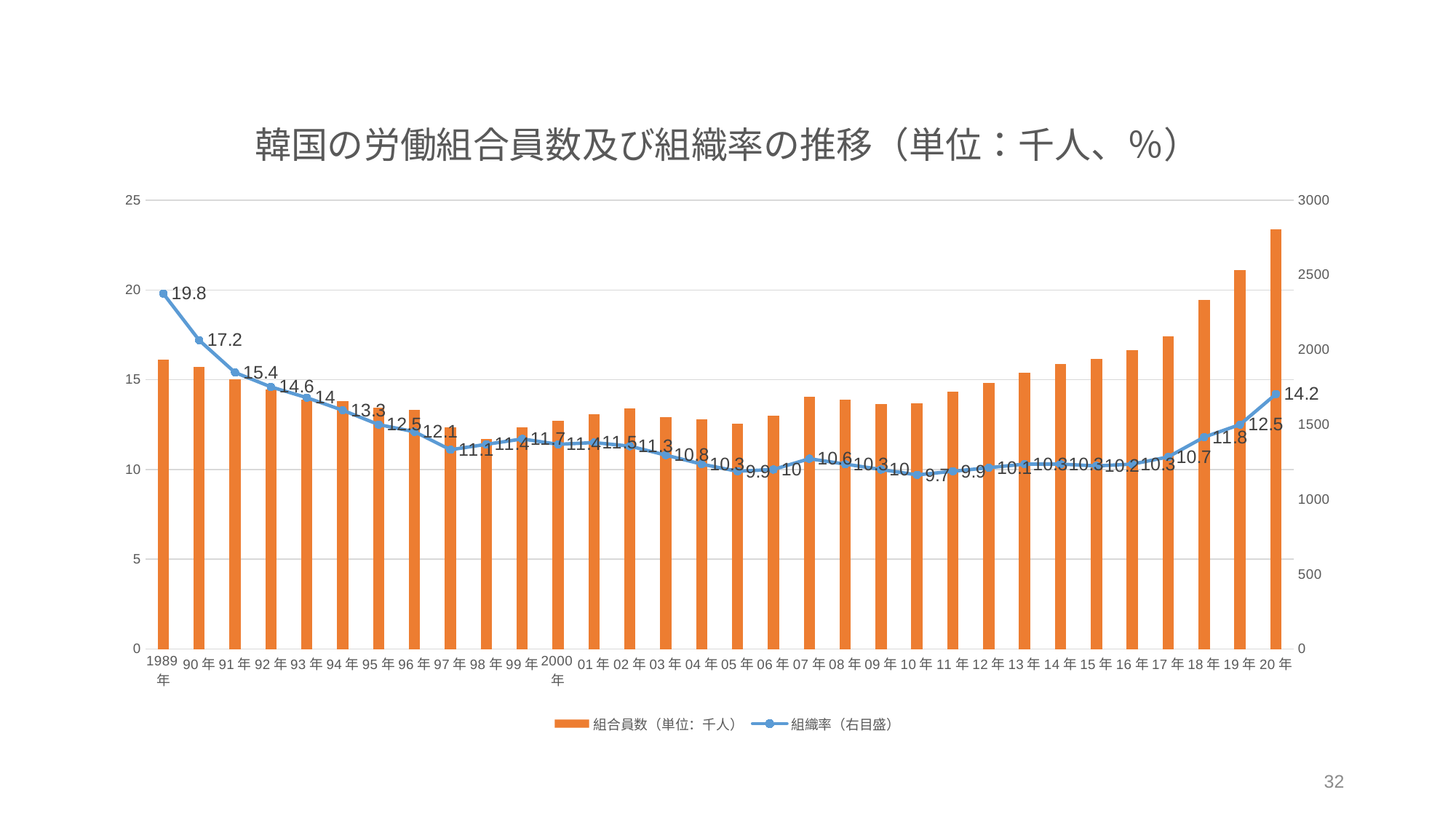

#

### Chart: 韓国の労働組合員数及び組織率の推移（単位：千人、％）

| Category | 組合員数（単位：千人） | 組織率（右目盛） |
|---|---|---|
| 1989年 | 1932.0 | 19.8 |
| 90年 | 1887.0 | 17.2 |
| 91年 | 1803.0 | 15.4 |
| 92年 | 1735.0 | 14.6 |
| 93年 | 1667.0 | 14.0 |
| 94年 | 1659.0 | 13.3 |
| 95年 | 1615.0 | 12.5 |
| 96年 | 1599.0 | 12.1 |
| 97年 | 1484.0 | 11.1 |
| 98年 | 1402.0 | 11.4 |
| 99年 | 1481.0 | 11.7 |
| 2000年 | 1527.0 | 11.4 |
| 01年 | 1569.0 | 11.5 |
| 02年 | 1606.0 | 11.3 |
| 03年 | 1550.0 | 10.8 |
| 04年 | 1537.0 | 10.3 |
| 05年 | 1506.0 | 9.9 |
| 06年 | 1559.0 | 10.0 |
| 07年 | 1688.0 | 10.6 |
| 08年 | 1666.0 | 10.3 |
| 09年 | 1640.0 | 10.0 |
| 10年 | 1643.0 | 9.7 |
| 11年 | 1720.0 | 9.9 |
| 12年 | 1781.0 | 10.1 |
| 13年 | 1848.0 | 10.3 |
| 14年 | 1905.0 | 10.3 |
| 15年 | 1939.0 | 10.2 |
| 16年 | 1996.0 | 10.3 |
| 17年 | 2088.0 | 10.7 |
| 18年 | 2331.0 | 11.8 |
| 19年 | 2531.0 | 12.5 |
| 20年 | 2805.0 | 14.2 |
32